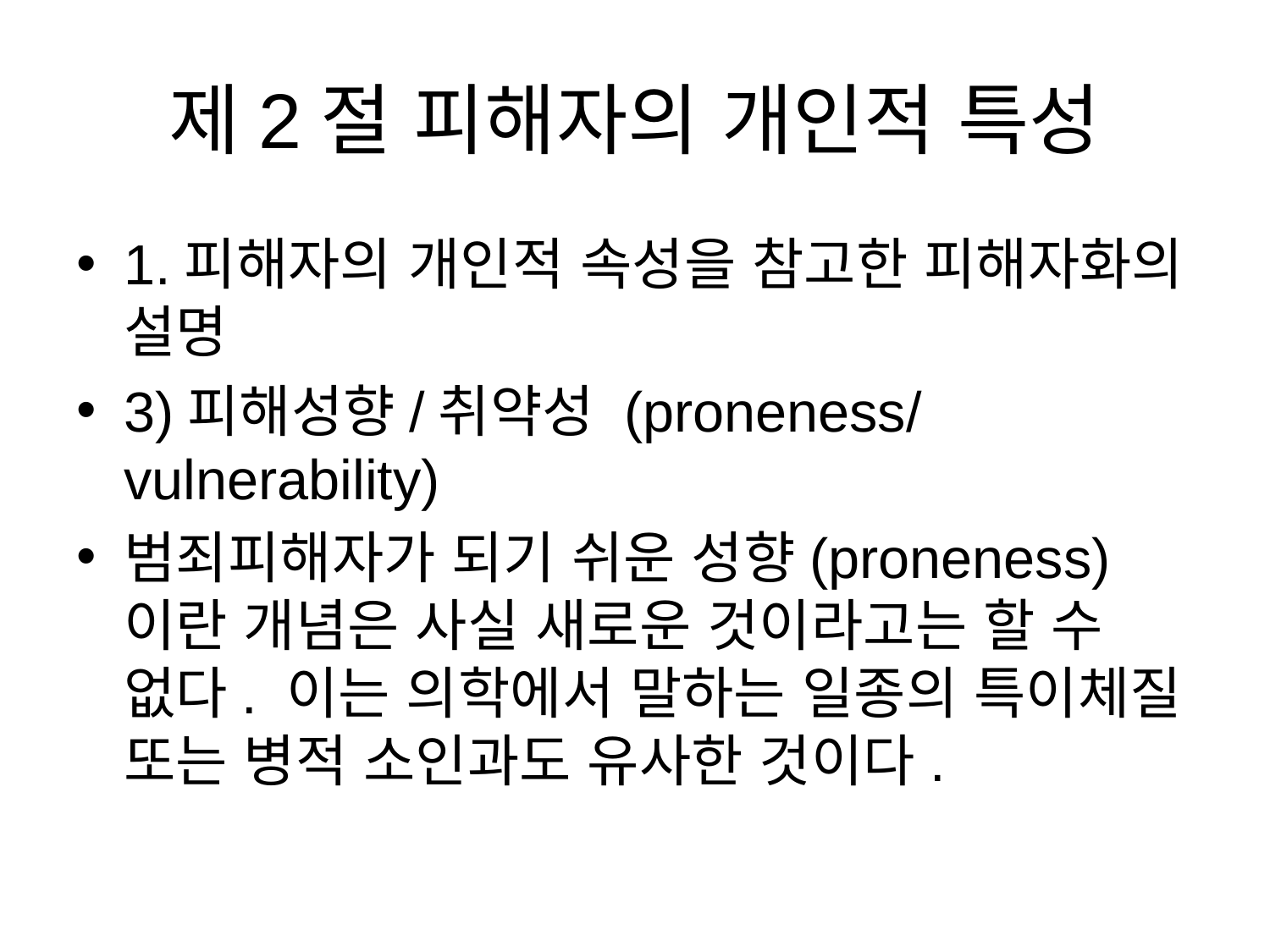

# 제2절 피해자의 개인적 특성
1.피해자의 개인적 속성을 참고한 피해자화의 설명
3)피해성향/취약성 (proneness/vulnerability)
범죄피해자가 되기 쉬운 성향(proneness)이란 개념은 사실 새로운 것이라고는 할 수 없다. 이는 의학에서 말하는 일종의 특이체질 또는 병적 소인과도 유사한 것이다.